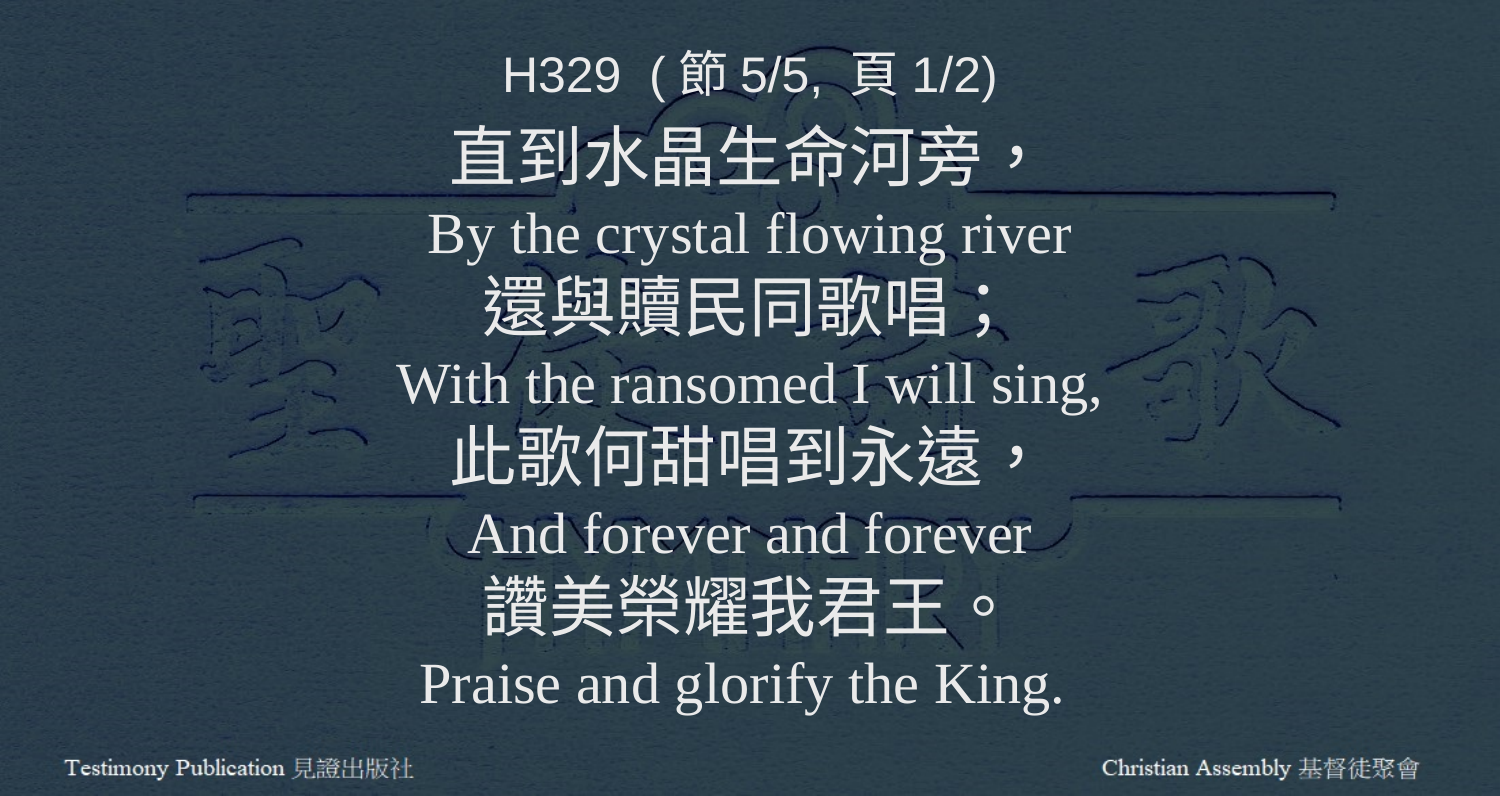

H329  (節5/5, 頁1/2)
直到水晶生命河旁，
By the crystal flowing river
還與贖民同歌唱；
With the ransomed I will sing,
此歌何甜唱到永遠，
And forever and forever
讚美榮耀我君王。
Praise and glorify the King.